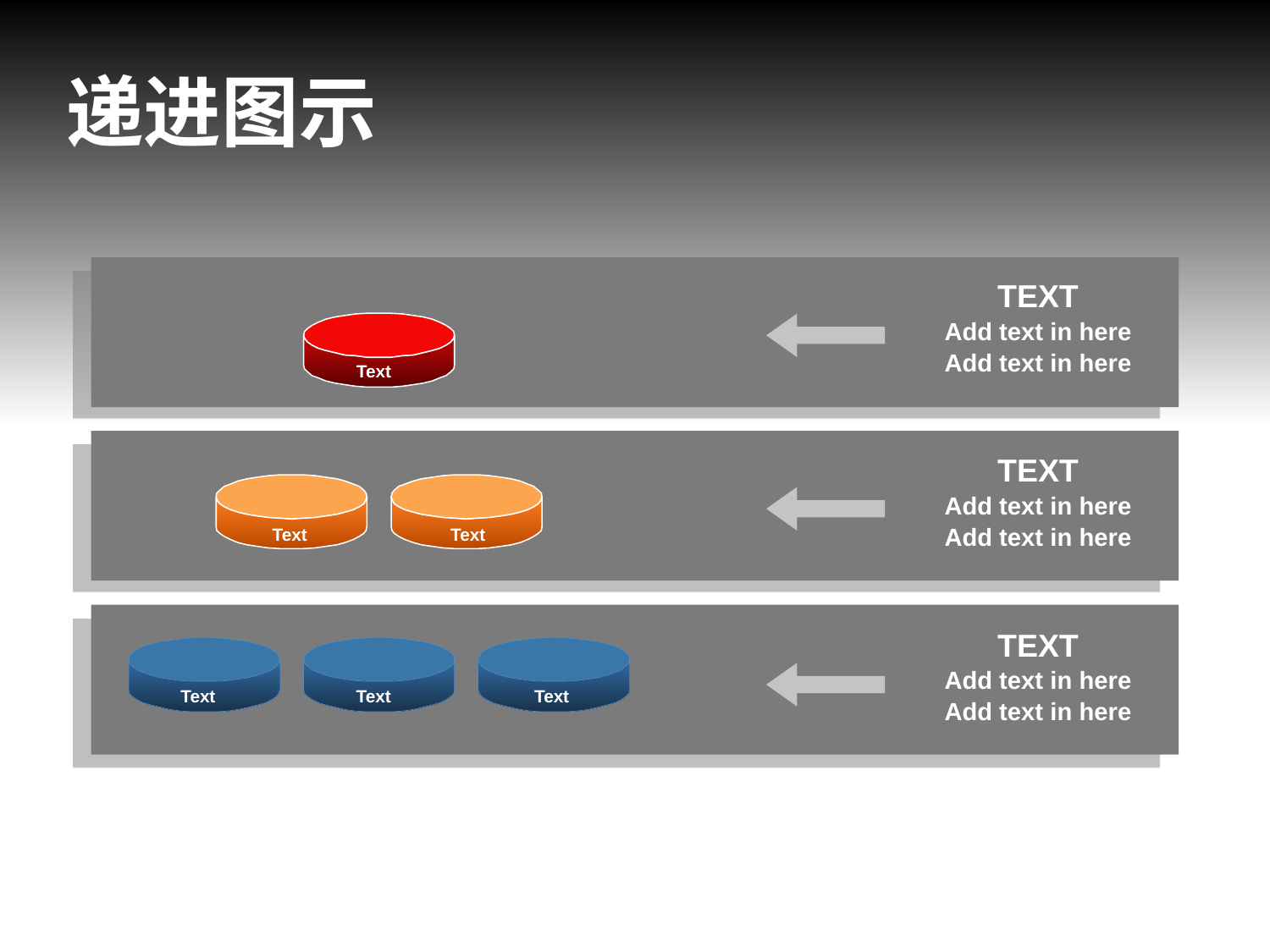

递进图示

TEXT
Add text in here
Add text in here

Text

TEXT
Add text in here
Add text in here

Text

Text

TEXT
Add text in here
Add text in here

Text

Text

Text